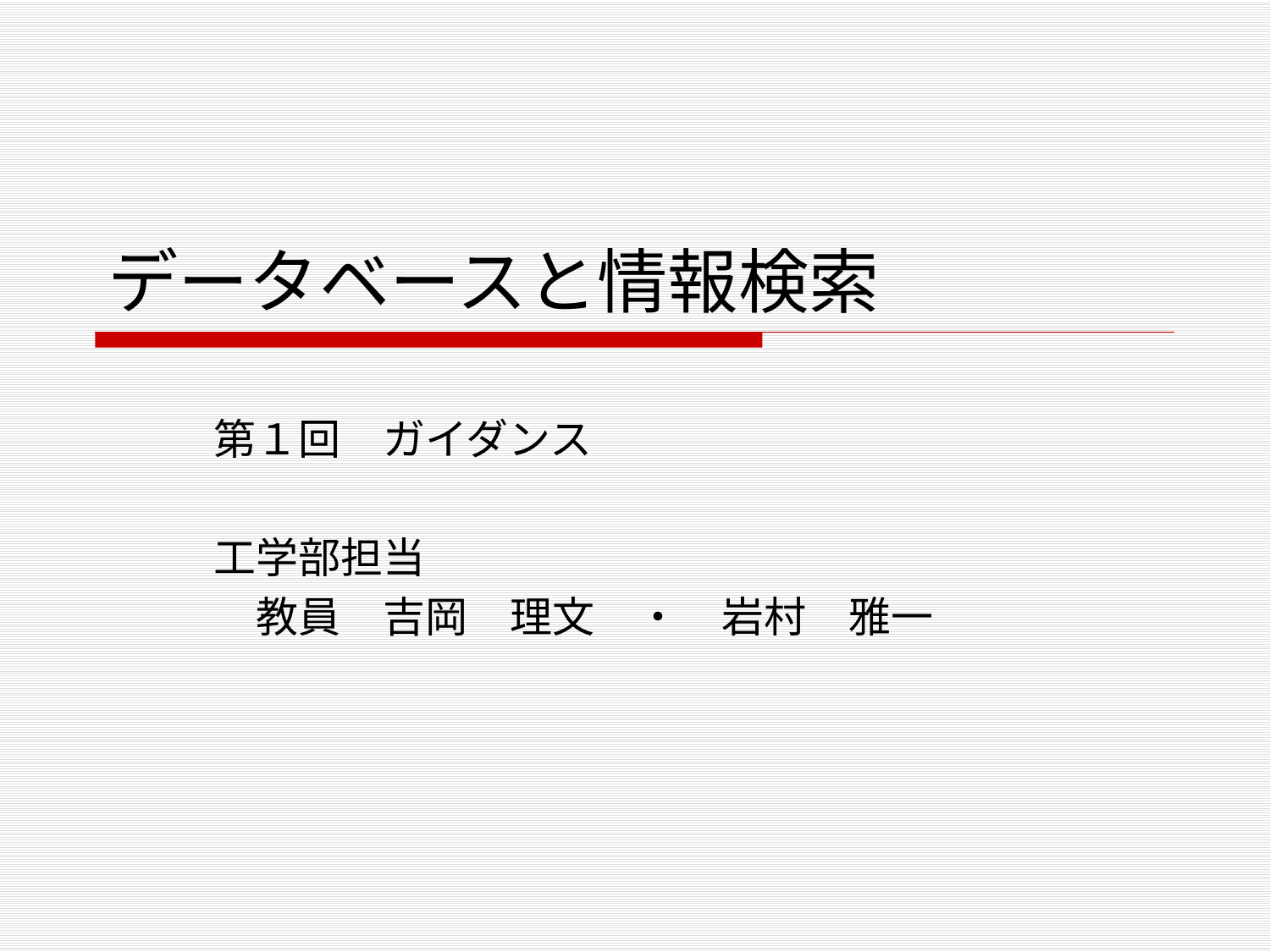

# データベースと情報検索
第１回　ガイダンス

工学部担当
　教員　吉岡　理文　・　岩村　雅一